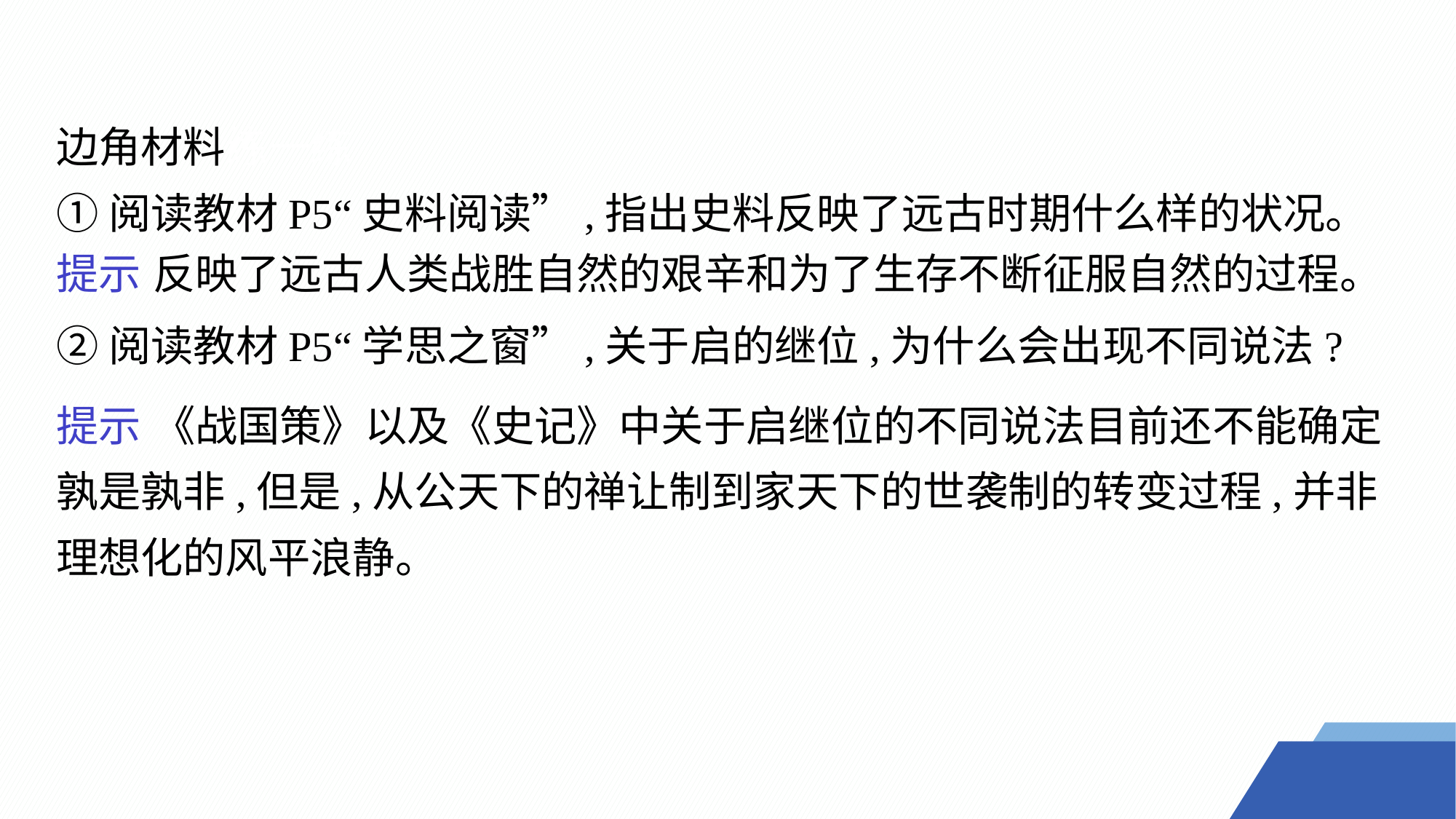

边角材料练一练
①阅读教材P5“史料阅读”,指出史料反映了远古时期什么样的状况。

②阅读教材P5“学思之窗”,关于启的继位,为什么会出现不同说法?
提示 反映了远古人类战胜自然的艰辛和为了生存不断征服自然的过程。
提示 《战国策》以及《史记》中关于启继位的不同说法目前还不能确定孰是孰非,但是,从公天下的禅让制到家天下的世袭制的转变过程,并非理想化的风平浪静。